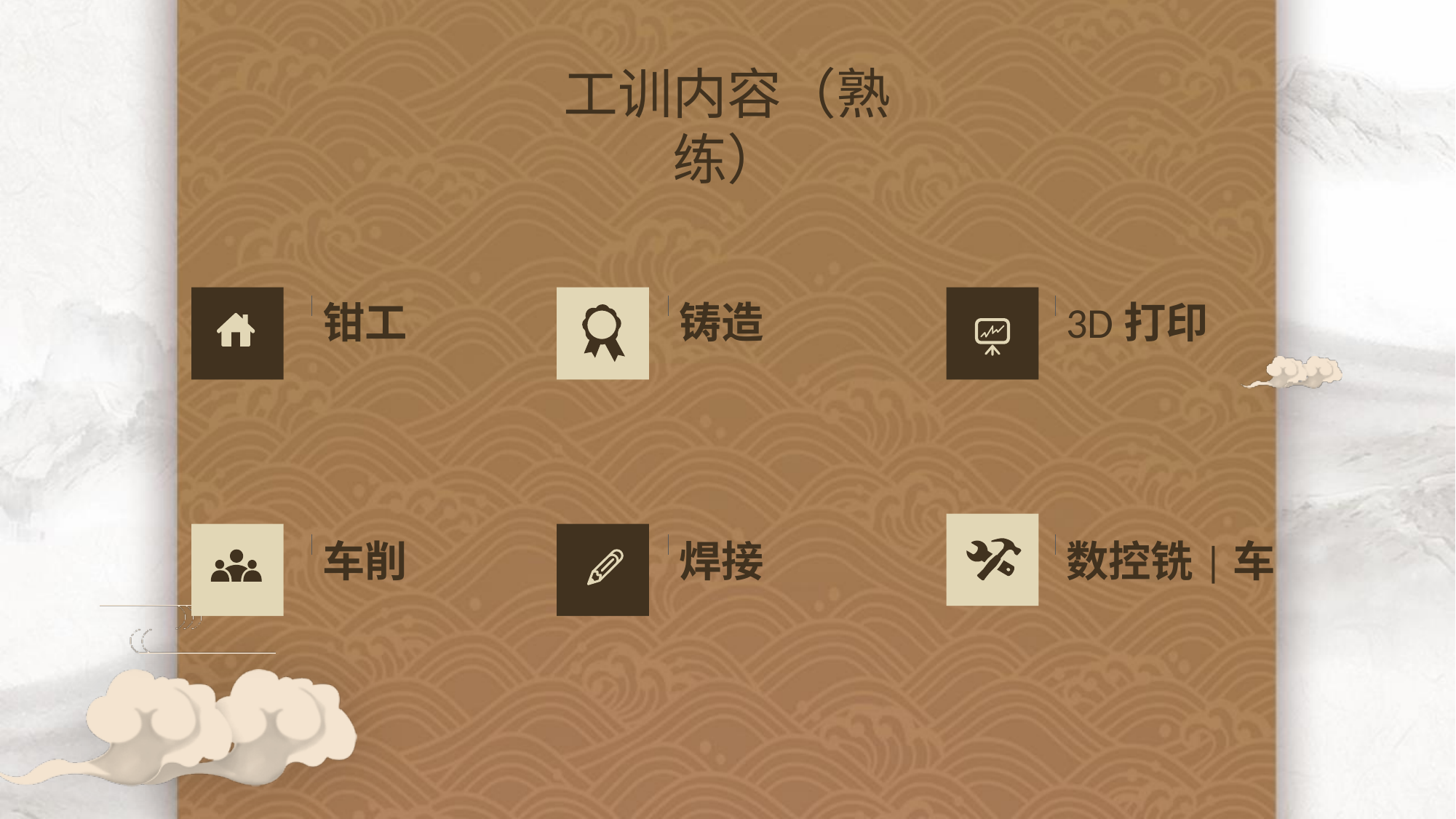

工训内容（熟练）

钳工
铸造
3D打印

车削
焊接
数控铣|车